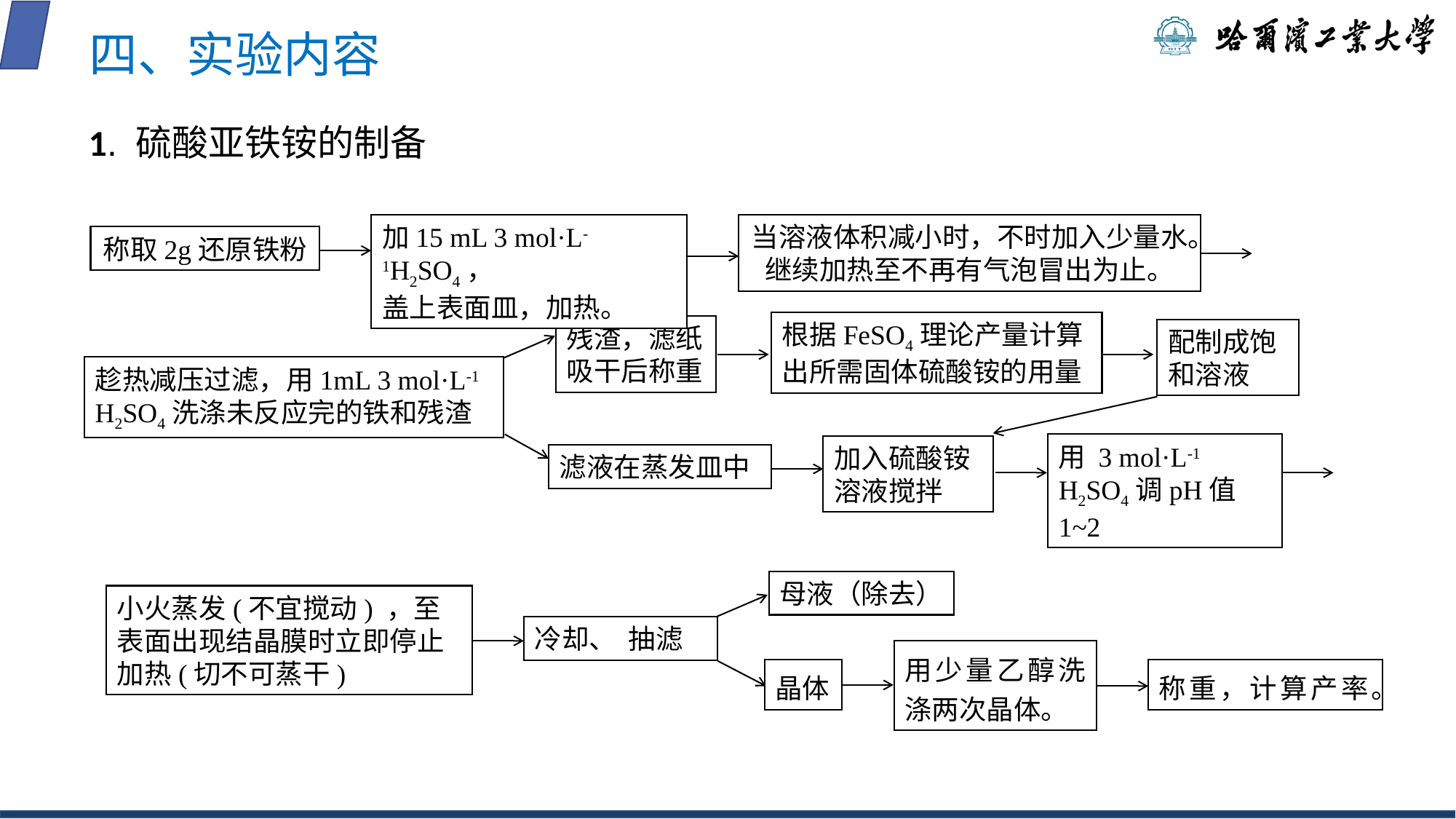

# 四、实验内容
1. 硫酸亚铁铵的制备
加15 mL 3 mol·L-1H2SO4，
盖上表面皿，加热。
当溶液体积减小时，不时加入少量水。继续加热至不再有气泡冒出为止。
称取2g还原铁粉
根据FeSO4理论产量计算出所需固体硫酸铵的用量
残渣，滤纸吸干后称重
配制成饱和溶液
趁热减压过滤，用1mL 3 mol·L-1 H2SO4洗涤未反应完的铁和残渣
用 3 mol·L-1 H2SO4调pH值1~2
加入硫酸铵溶液搅拌
滤液在蒸发皿中
母液（除去）
小火蒸发(不宜搅动) ，至表面出现结晶膜时立即停止加热(切不可蒸干)
冷却、  抽滤
用少量乙醇洗涤两次晶体。
晶体
称重，计算产率。